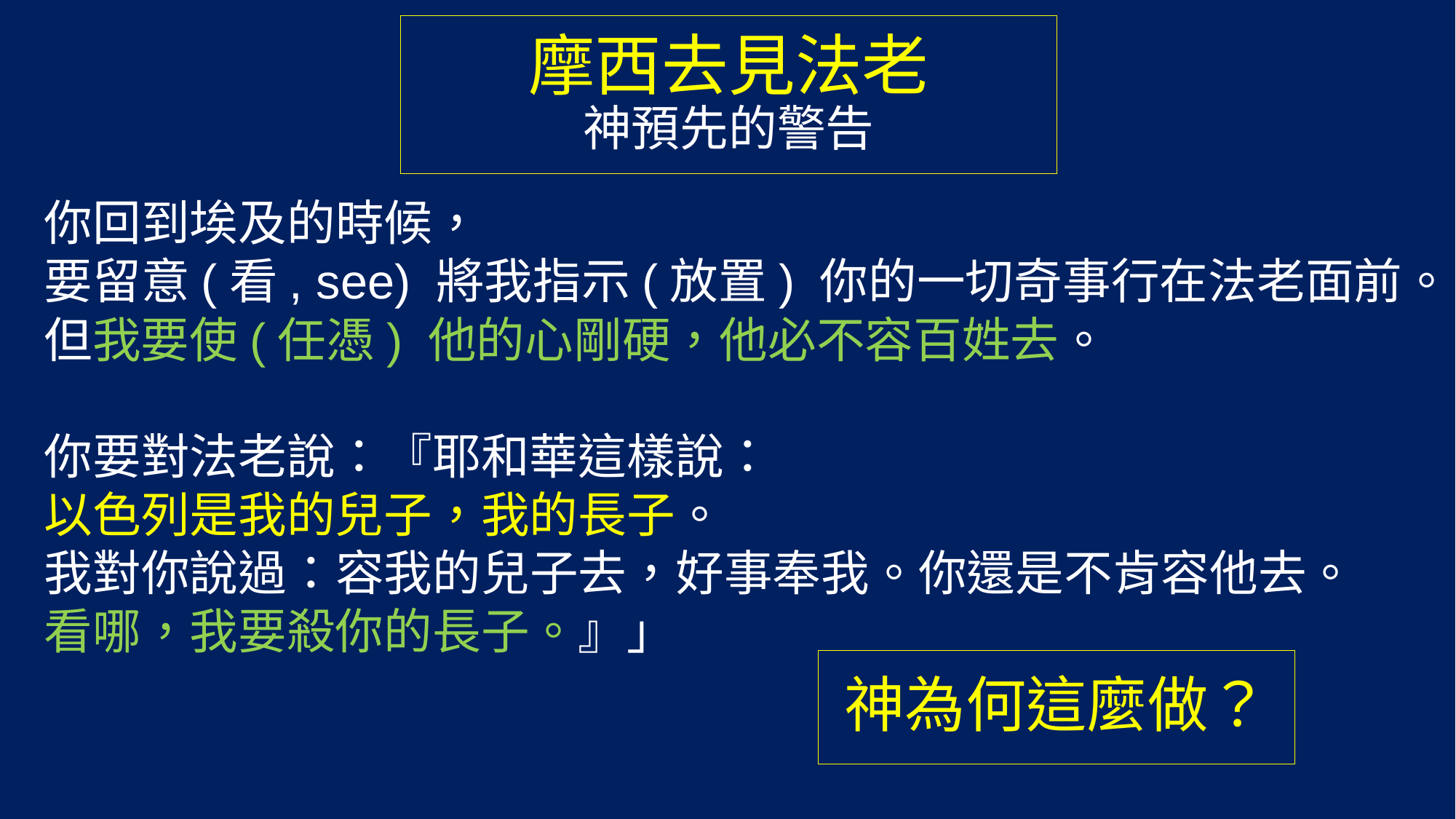

# 摩西去見法老 神預先的警告
你回到埃及的時候，
要留意(看, see) 將我指示(放置) 你的一切奇事行在法老面前。
但我要使(任憑) 他的心剛硬，他必不容百姓去。

你要對法老說：『耶和華這樣說：
以色列是我的兒子，我的長子。
我對你說過：容我的兒子去，好事奉我。你還是不肯容他去。
看哪，我要殺你的長子。』」

神為何這麼做？